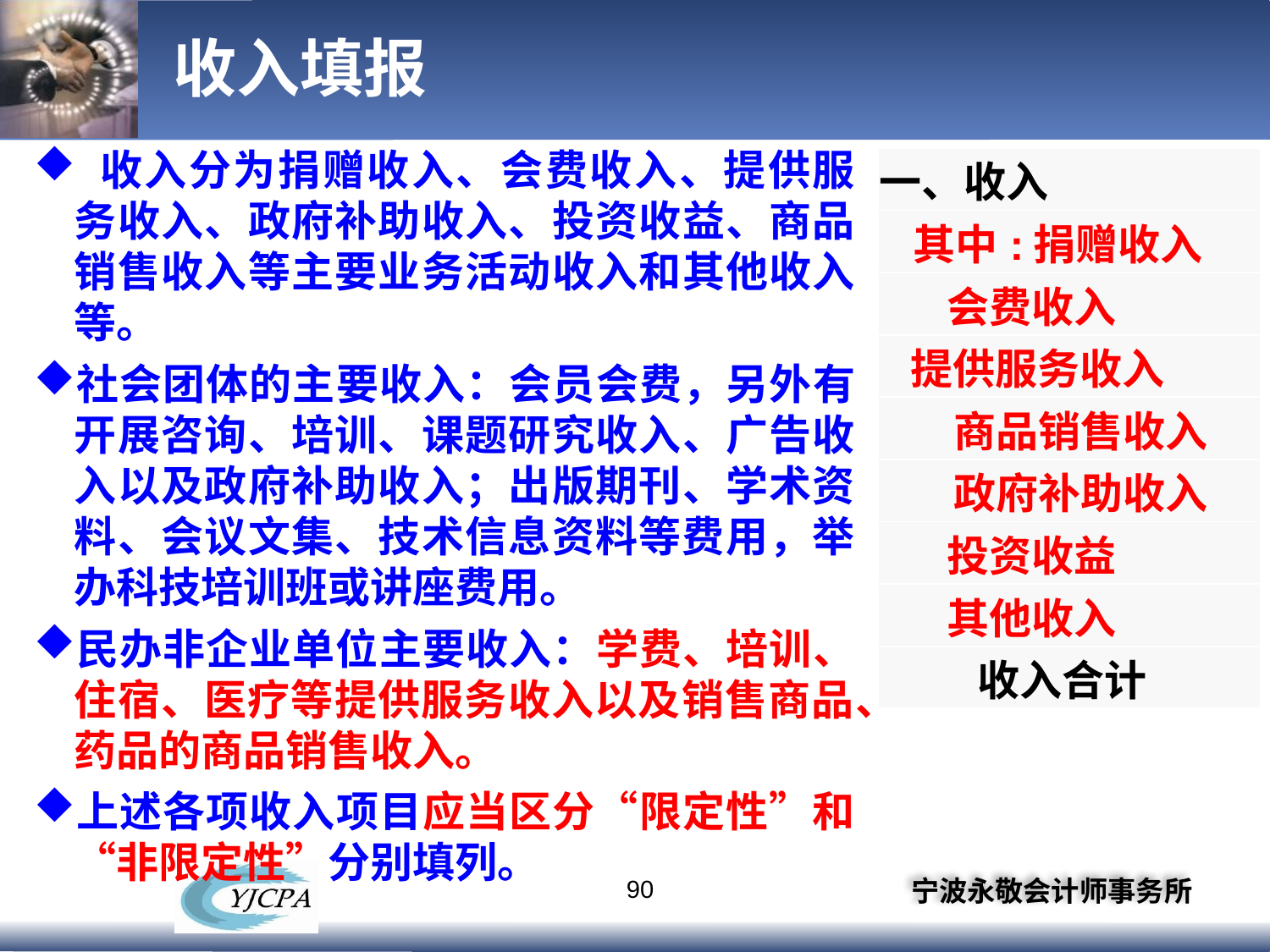

# 收入填报
 收入分为捐赠收入、会费收入、提供服务收入、政府补助收入、投资收益、商品销售收入等主要业务活动收入和其他收入等。
社会团体的主要收入：会员会费，另外有开展咨询、培训、课题研究收入、广告收入以及政府补助收入；出版期刊、学术资料、会议文集、技术信息资料等费用，举办科技培训班或讲座费用。
民办非企业单位主要收入：学费、培训、住宿、医疗等提供服务收入以及销售商品、药品的商品销售收入。
上述各项收入项目应当区分“限定性”和“非限定性”分别填列。

| 一、收入 |
| --- |
| 其中:捐赠收入 |
| 会费收入 |
| 提供服务收入 |
| 商品销售收入 |
| 政府补助收入 |
| 投资收益 |
| 其他收入 |
| 收入合计 |